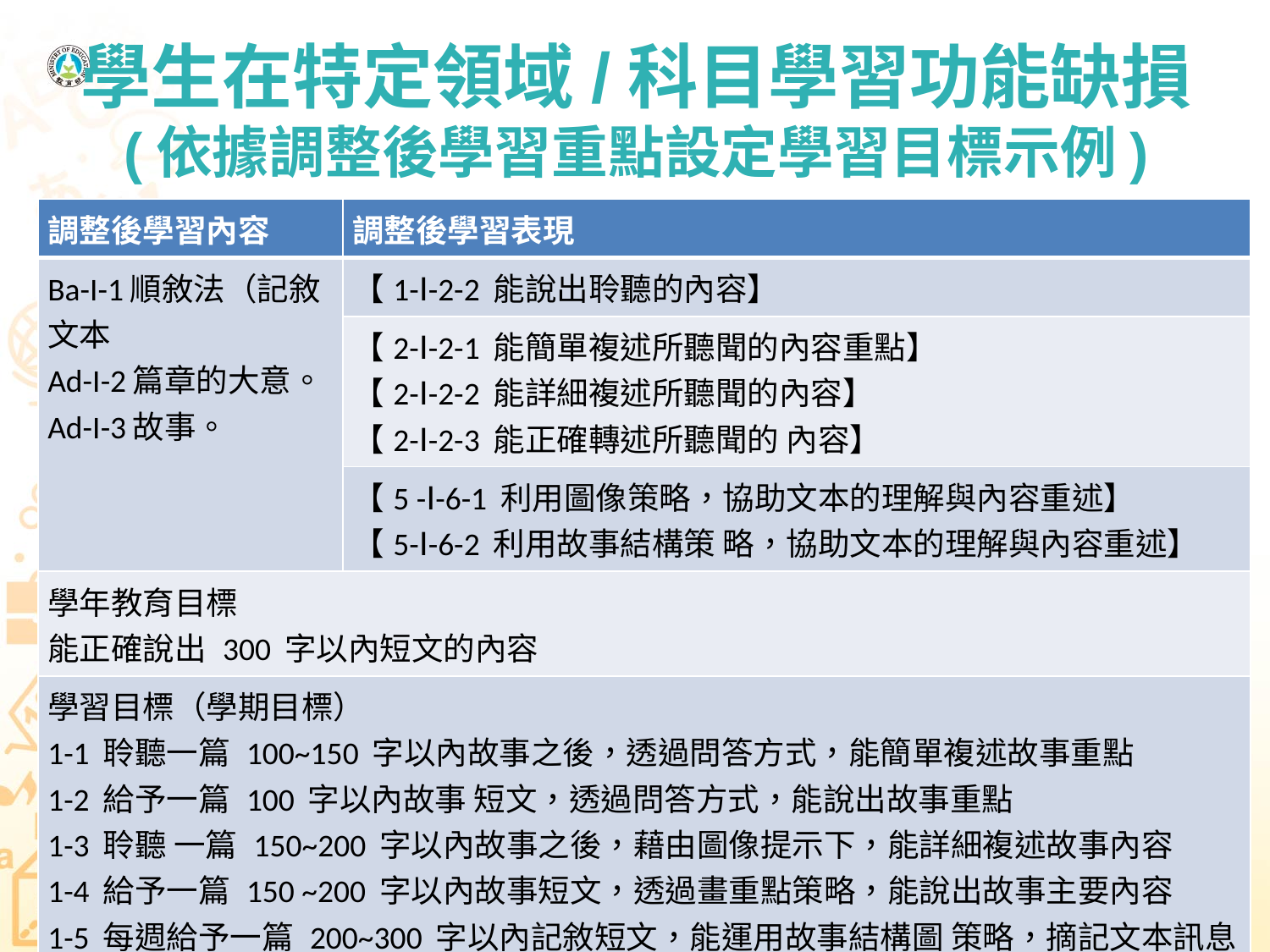

學生在特定領域/科目學習功能缺損
(依據調整後學習重點設定學習目標示例)
| 調整後學習內容 | 調整後學習表現 |
| --- | --- |
| Ba-I-1順敘法（記敘文本 Ad-I-2篇章的大意。 Ad-I-3故事。 | 【1-Ⅰ-2-2 能說出聆聽的內容】 |
|  | 【2-Ⅰ-2-1 能簡單複述所聽聞的內容重點】 【2-Ⅰ-2-2 能詳細複述所聽聞的內容】 【2-Ⅰ-2-3 能正確轉述所聽聞的 內容】 |
|  | 【5 -Ⅰ-6-1 利用圖像策略，協助文本的理解與內容重述】 【5-Ⅰ-6-2 利用故事結構策 略，協助文本的理解與內容重述】 |
| 學年教育目標 能正確說出 300 字以內短文的內容 |  |
| 學習目標（學期目標） 1-1 聆聽一篇 100~150 字以內故事之後，透過問答方式，能簡單複述故事重點 1-2 給予一篇 100 字以內故事 短文，透過問答方式，能說出故事重點 1-3 聆聽 一篇 150~200 字以內故事之後，藉由圖像提示下，能詳細複述故事內容 1-4 給予一篇 150 ~200 字以內故事短文，透過畫重點策略，能說出故事主要內容 1-5 每週給予一篇 200~300 字以內記敘短文，能運用故事結構圖 策略，摘記文本訊息 1-6 每週給予一篇 200~300 字以內記敘短文，能運用 故事結構圖策略，用自己的話重述文本內容 |  |